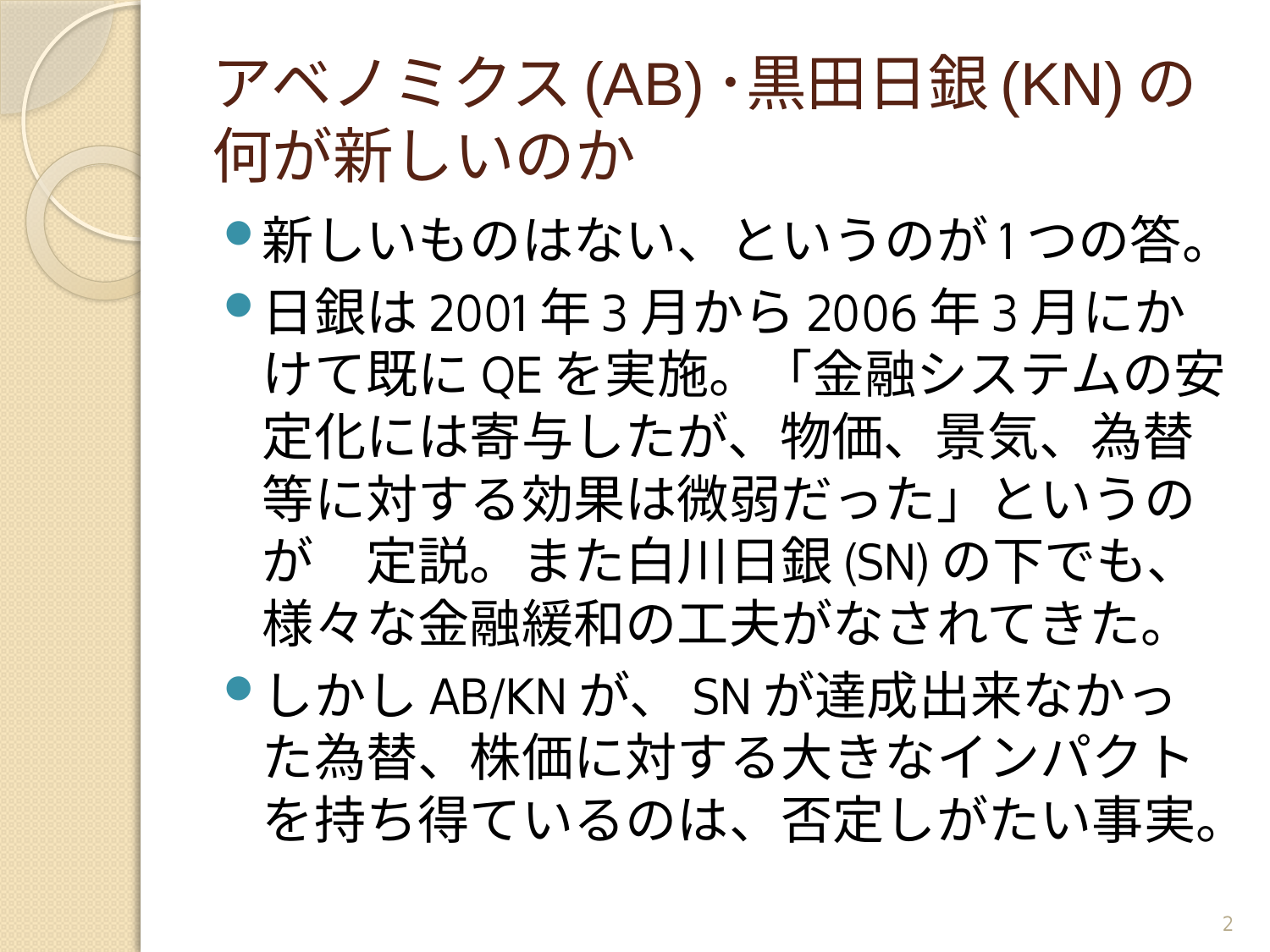

# アベノミクス(AB)･黒田日銀(KN)の何が新しいのか
新しいものはない、というのが1つの答。
日銀は2001年3月から2006年3月にかけて既にQEを実施。「金融システムの安定化には寄与したが、物価、景気、為替等に対する効果は微弱だった」というのが　定説。また白川日銀(SN)の下でも、様々な金融緩和の工夫がなされてきた。
しかしAB/KNが、SNが達成出来なかった為替、株価に対する大きなインパクトを持ち得ているのは、否定しがたい事実。
2